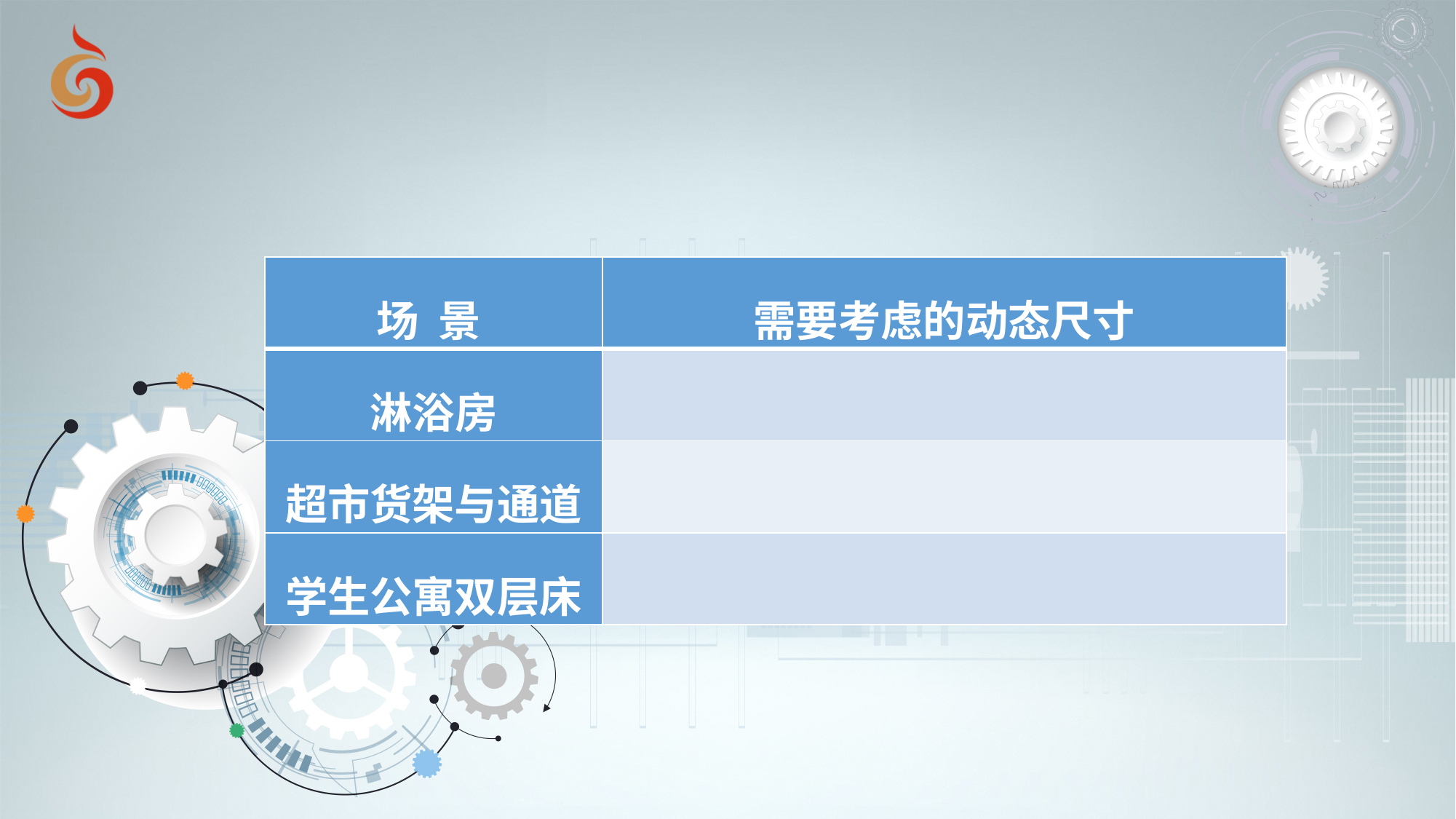

| 场 景 | 需要考虑的动态尺寸 |
| --- | --- |
| 淋浴房 |  |
| 超市货架与通道 |  |
| 学生公寓双层床 |  |